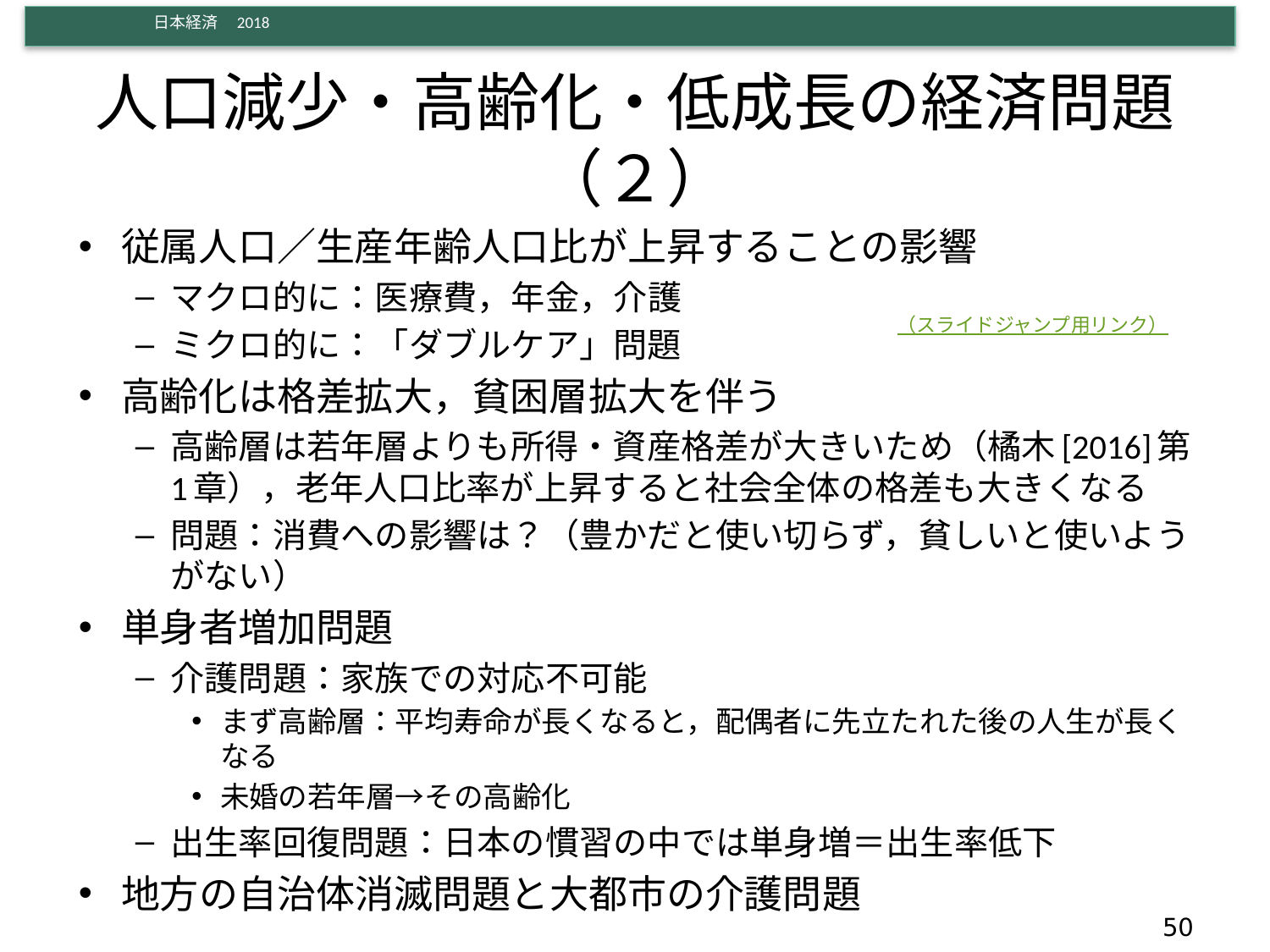

# 人口減少・高齢化・低成長の経済問題（２）
従属人口／生産年齢人口比が上昇することの影響
マクロ的に：医療費，年金，介護
ミクロ的に：「ダブルケア」問題
高齢化は格差拡大，貧困層拡大を伴う
高齢層は若年層よりも所得・資産格差が大きいため（橘木[2016]第1章），老年人口比率が上昇すると社会全体の格差も大きくなる
問題：消費への影響は？（豊かだと使い切らず，貧しいと使いようがない）
単身者増加問題
介護問題：家族での対応不可能
まず高齢層：平均寿命が長くなると，配偶者に先立たれた後の人生が長くなる
未婚の若年層→その高齢化
出生率回復問題：日本の慣習の中では単身増＝出生率低下
地方の自治体消滅問題と大都市の介護問題

（スライドジャンプ用リンク）
50